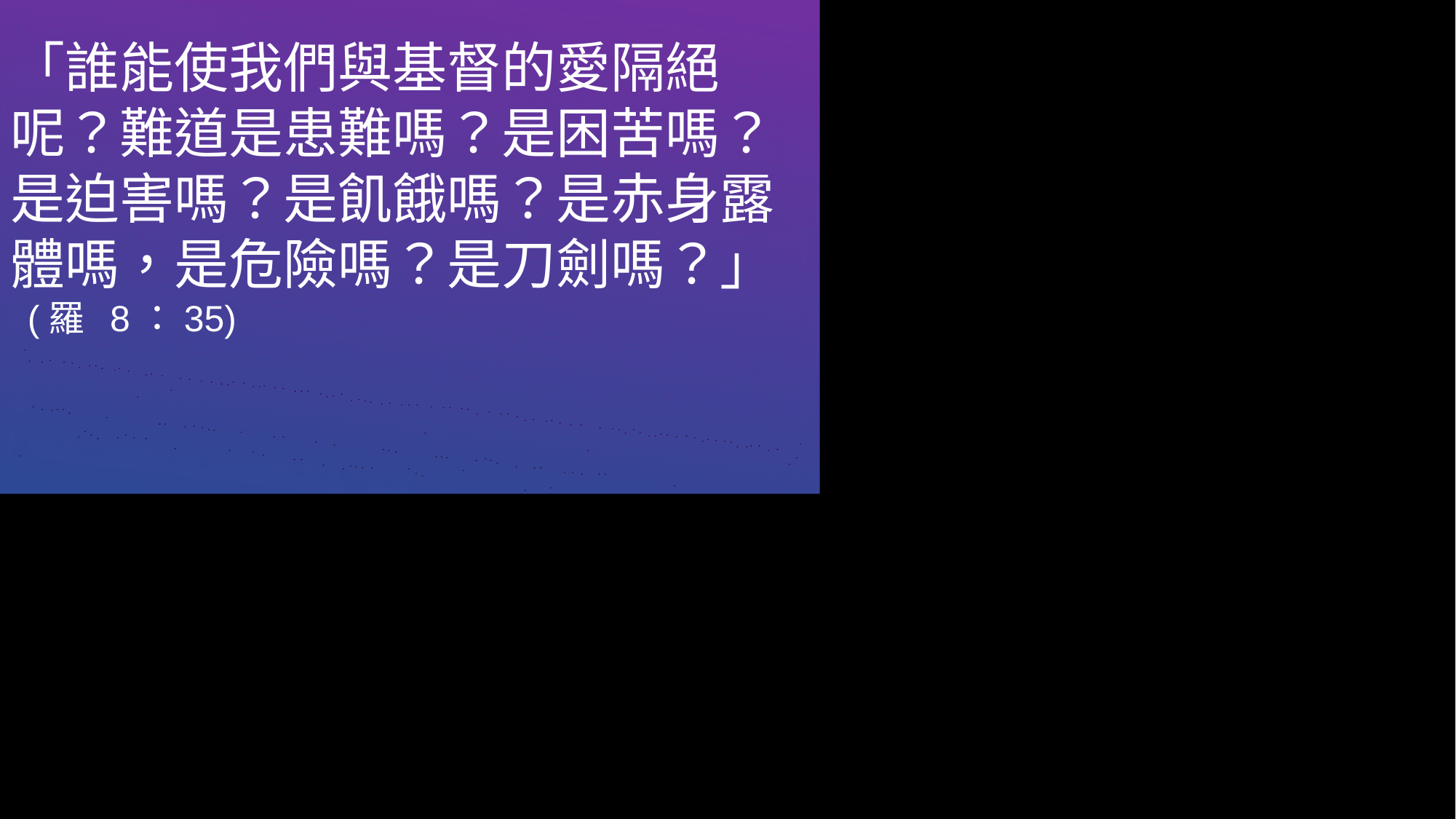

「誰能使我們與基督的愛隔絕呢？難道是患難嗎？是困苦嗎？
是迫害嗎？是飢餓嗎？是赤身露體嗎，是危險嗎？是刀劍嗎？」
 (羅  8：35)